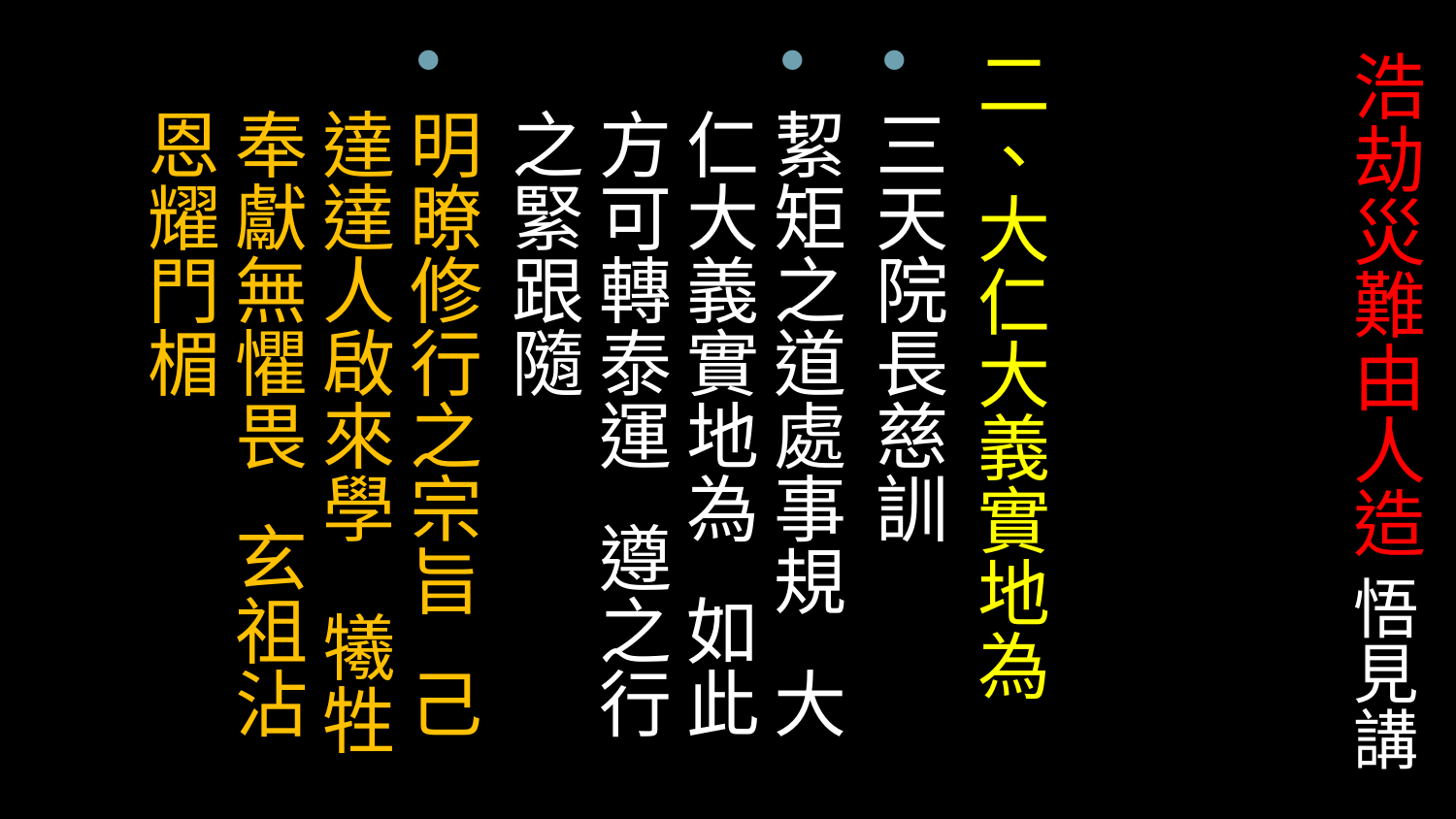

二、大仁大義實地為
三天院長慈訓
絜矩之道處事規   大仁大義實地為   如此方可轉泰運   遵之行之緊跟隨
明瞭修行之宗旨   己達達人啟來學    犧牲奉獻無懼畏   玄祖沾恩耀門楣

# 浩劫災難由人造 悟見講